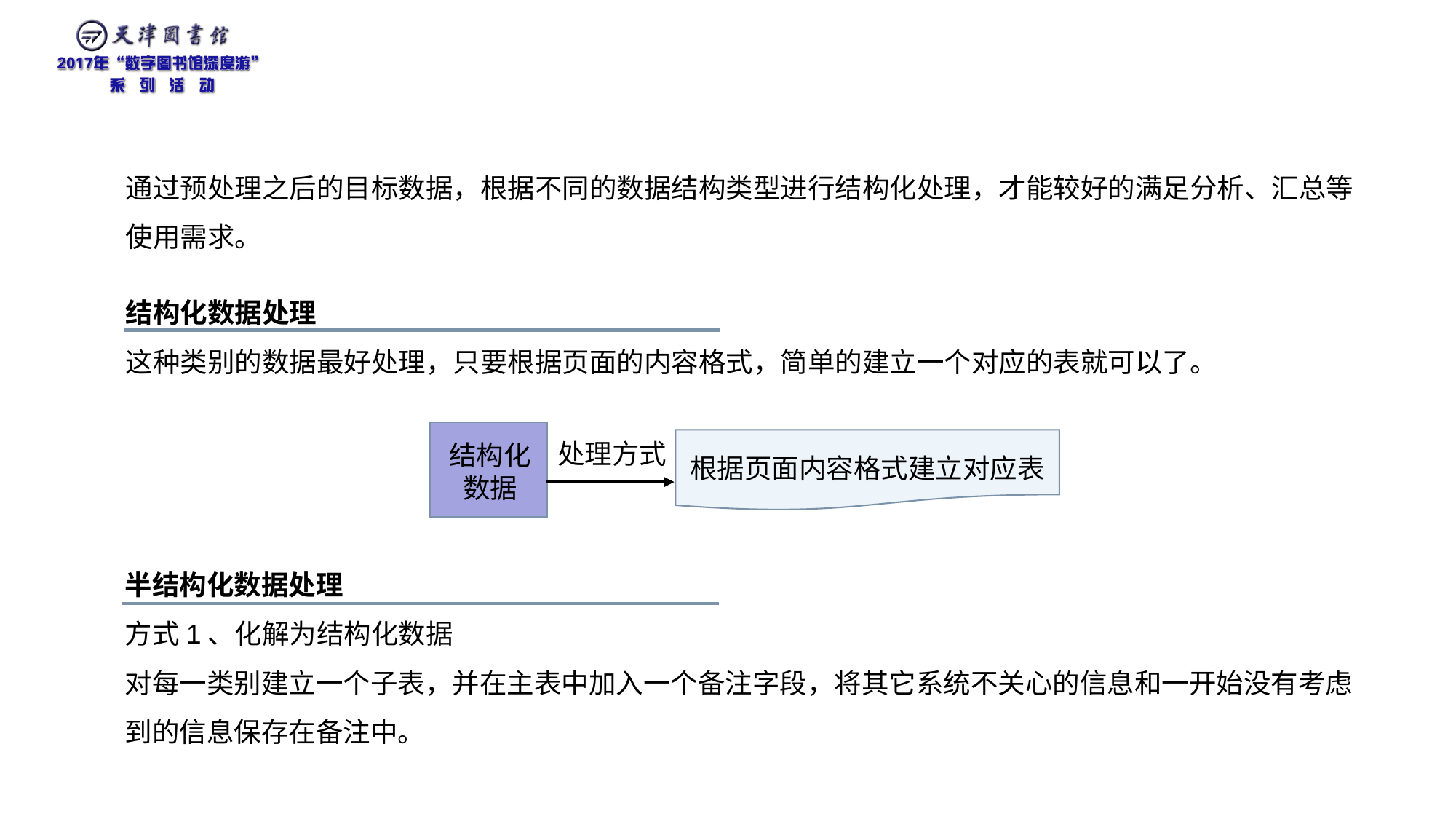

3、数据结构化处理
通过预处理之后的目标数据，根据不同的数据结构类型进行结构化处理，才能较好的满足分析、汇总等使用需求。
结构化数据处理
这种类别的数据最好处理，只要根据页面的内容格式，简单的建立一个对应的表就可以了。

处理方式
结构化
数据
根据页面内容格式建立对应表
半结构化数据处理
方式1、化解为结构化数据
对每一类别建立一个子表，并在主表中加入一个备注字段，将其它系统不关心的信息和一开始没有考虑到的信息保存在备注中。